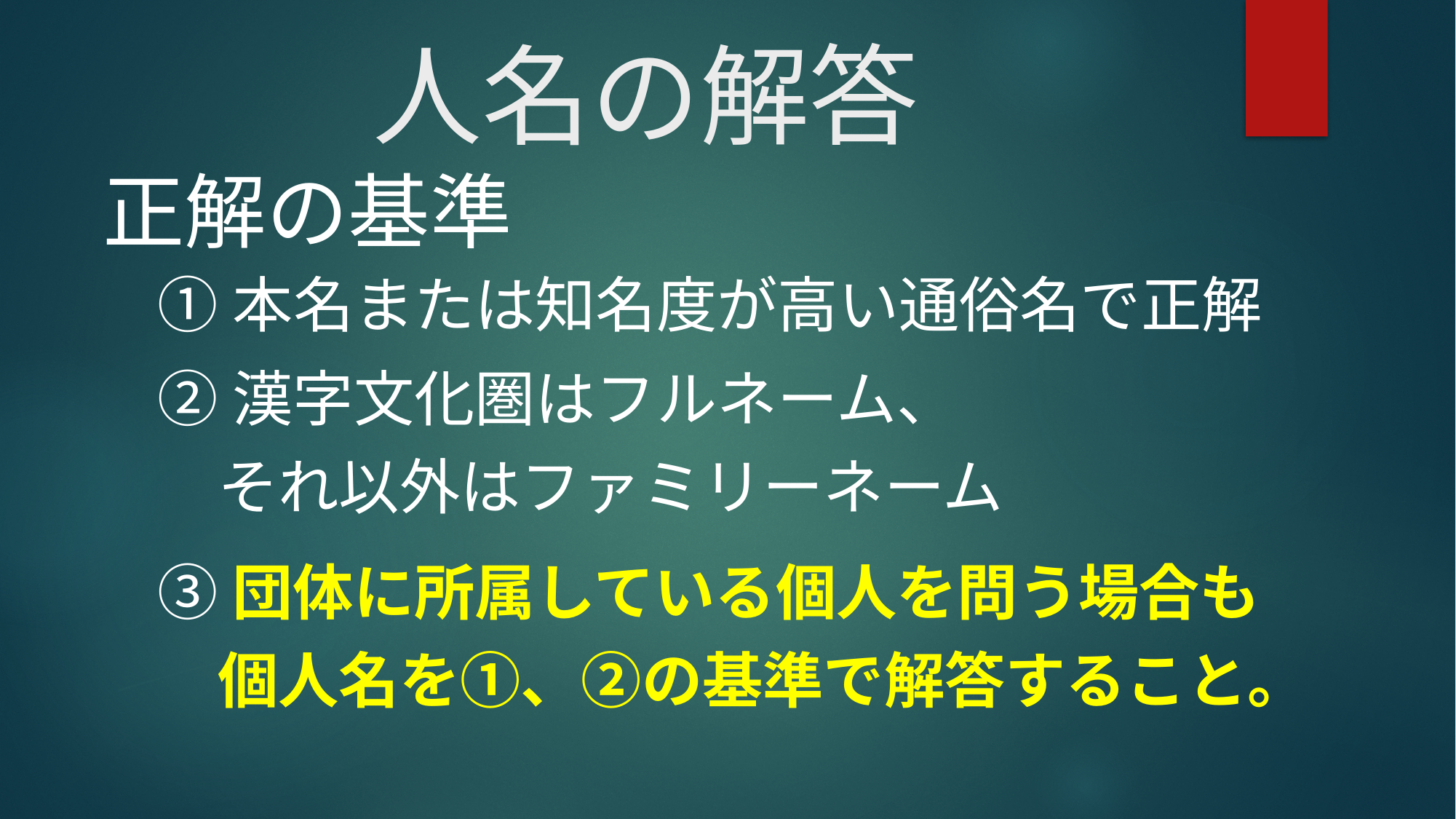

# 人名の解答
正解の基準
①本名または知名度が高い通俗名で正解
②漢字文化圏はフルネーム、
　それ以外はファミリーネーム
③団体に所属している個人を問う場合も
　個人名を①、②の基準で解答すること。